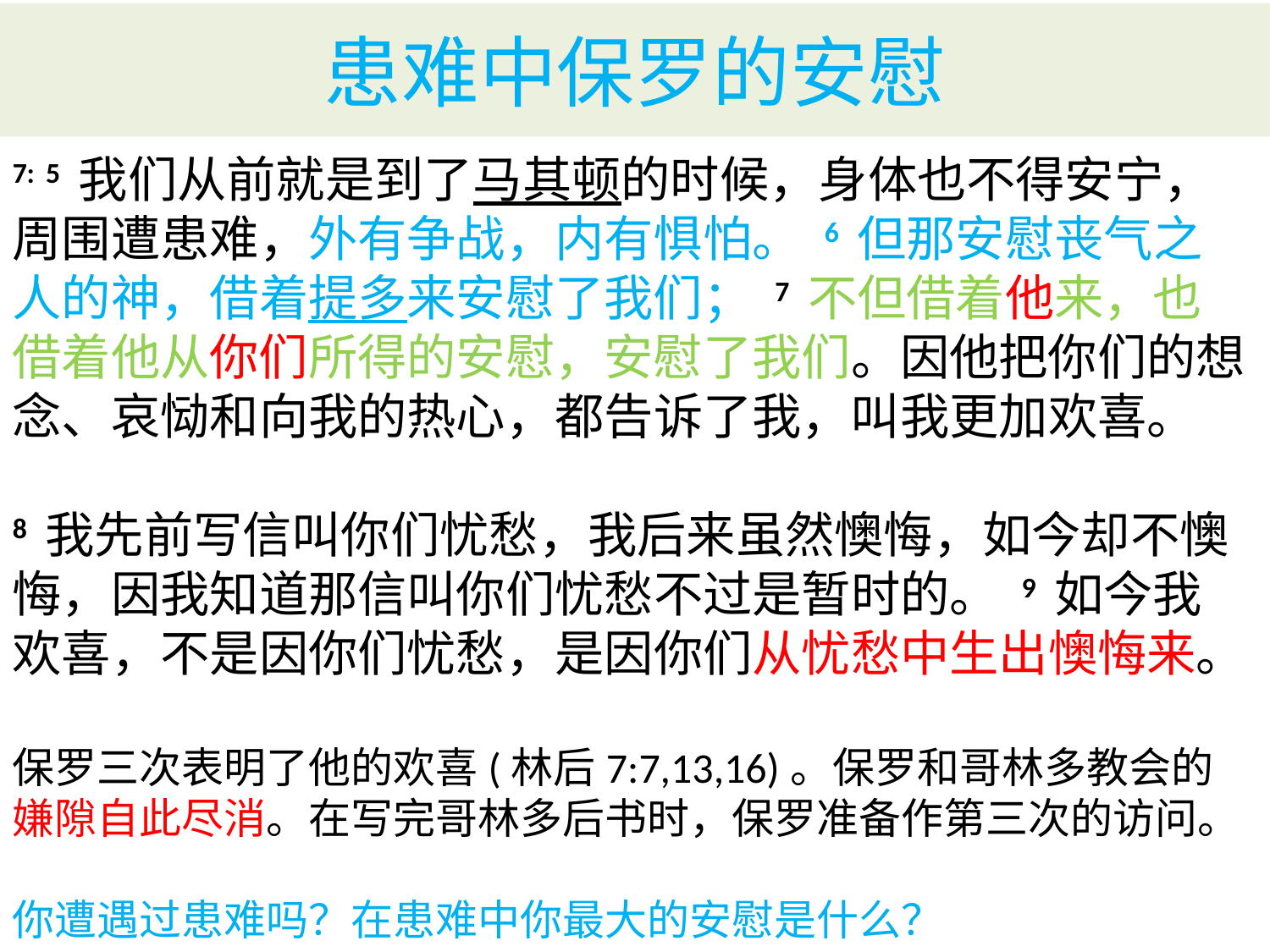

# 患难中保罗的安慰
7: 5 我们从前就是到了马其顿的时候，身体也不得安宁，周围遭患难，外有争战，内有惧怕。 6 但那安慰丧气之人的神，借着提多来安慰了我们； 7 不但借着他来，也借着他从你们所得的安慰，安慰了我们。因他把你们的想念、哀恸和向我的热心，都告诉了我，叫我更加欢喜。

8 我先前写信叫你们忧愁，我后来虽然懊悔，如今却不懊悔，因我知道那信叫你们忧愁不过是暂时的。 9 如今我欢喜，不是因你们忧愁，是因你们从忧愁中生出懊悔来。

保罗三次表明了他的欢喜(林后7:7,13,16)。保罗和哥林多教会的嫌隙自此尽消。在写完哥林多后书时，保罗准备作第三次的访问。

你遭遇过患难吗？在患难中你最大的安慰是什么？